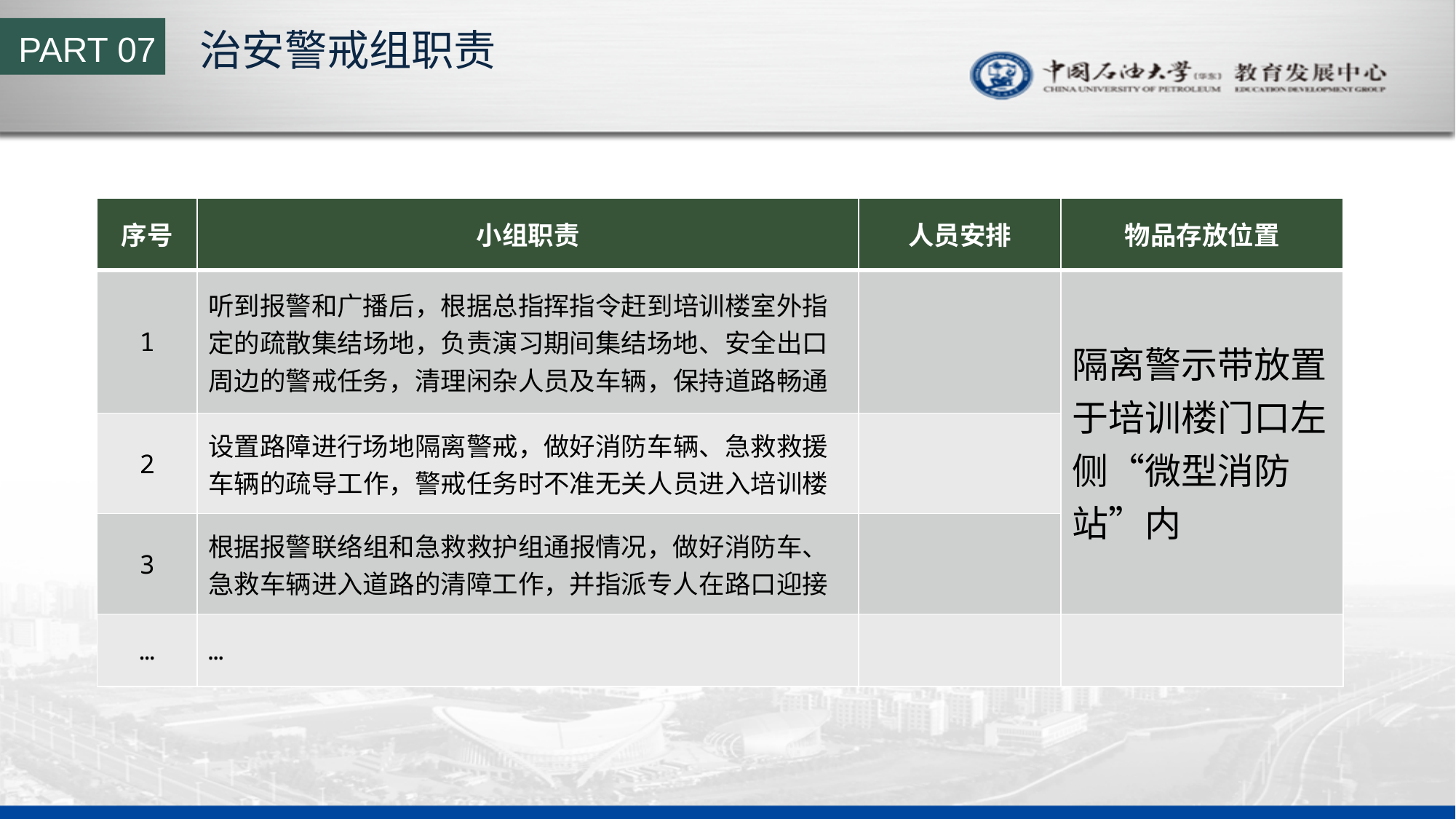

治安警戒组职责
PART 07
| 序号 | 小组职责 | 人员安排 | 物品存放位置 |
| --- | --- | --- | --- |
| 1 | 听到报警和广播后，根据总指挥指令赶到培训楼室外指定的疏散集结场地，负责演习期间集结场地、安全出口周边的警戒任务，清理闲杂人员及车辆，保持道路畅通 |  | 隔离警示带放置于培训楼门口左侧“微型消防站”内 |
| 2 | 设置路障进行场地隔离警戒，做好消防车辆、急救救援车辆的疏导工作，警戒任务时不准无关人员进入培训楼 |  |  |
| 3 | 根据报警联络组和急救救护组通报情况，做好消防车、急救车辆进入道路的清障工作，并指派专人在路口迎接 |  |  |
| … | … |  |  |